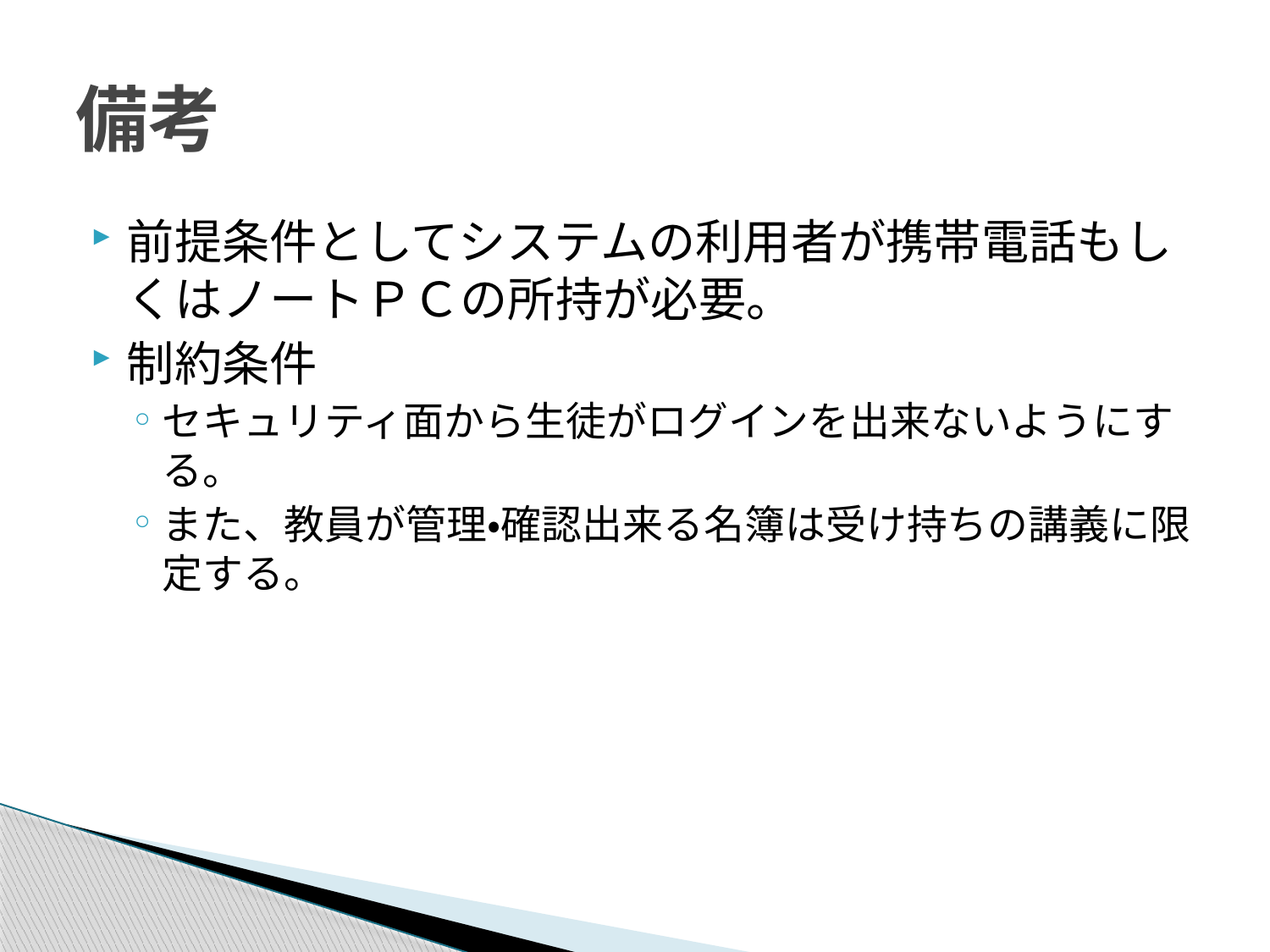

# 備考
前提条件としてシステムの利用者が携帯電話もしくはノートＰＣの所持が必要。
制約条件
セキュリティ面から生徒がログインを出来ないようにする。
また、教員が管理・確認出来る名簿は受け持ちの講義に限定する。